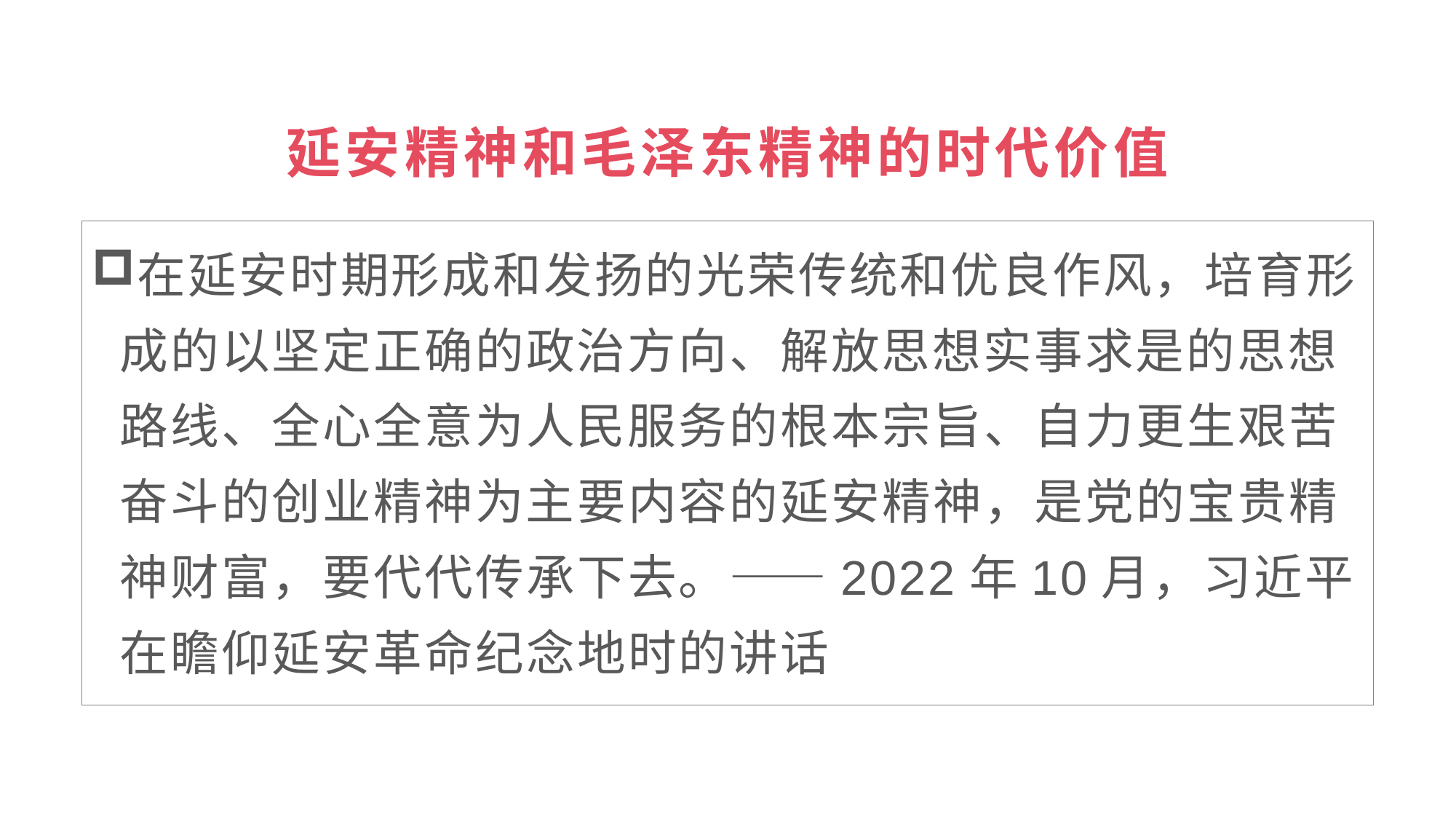

# 延安精神和毛泽东精神的时代价值
在延安时期形成和发扬的光荣传统和优良作风，培育形成的以坚定正确的政治方向、解放思想实事求是的思想路线、全心全意为人民服务的根本宗旨、自力更生艰苦奋斗的创业精神为主要内容的延安精神，是党的宝贵精神财富，要代代传承下去。——2022年10月，习近平在瞻仰延安革命纪念地时的讲话